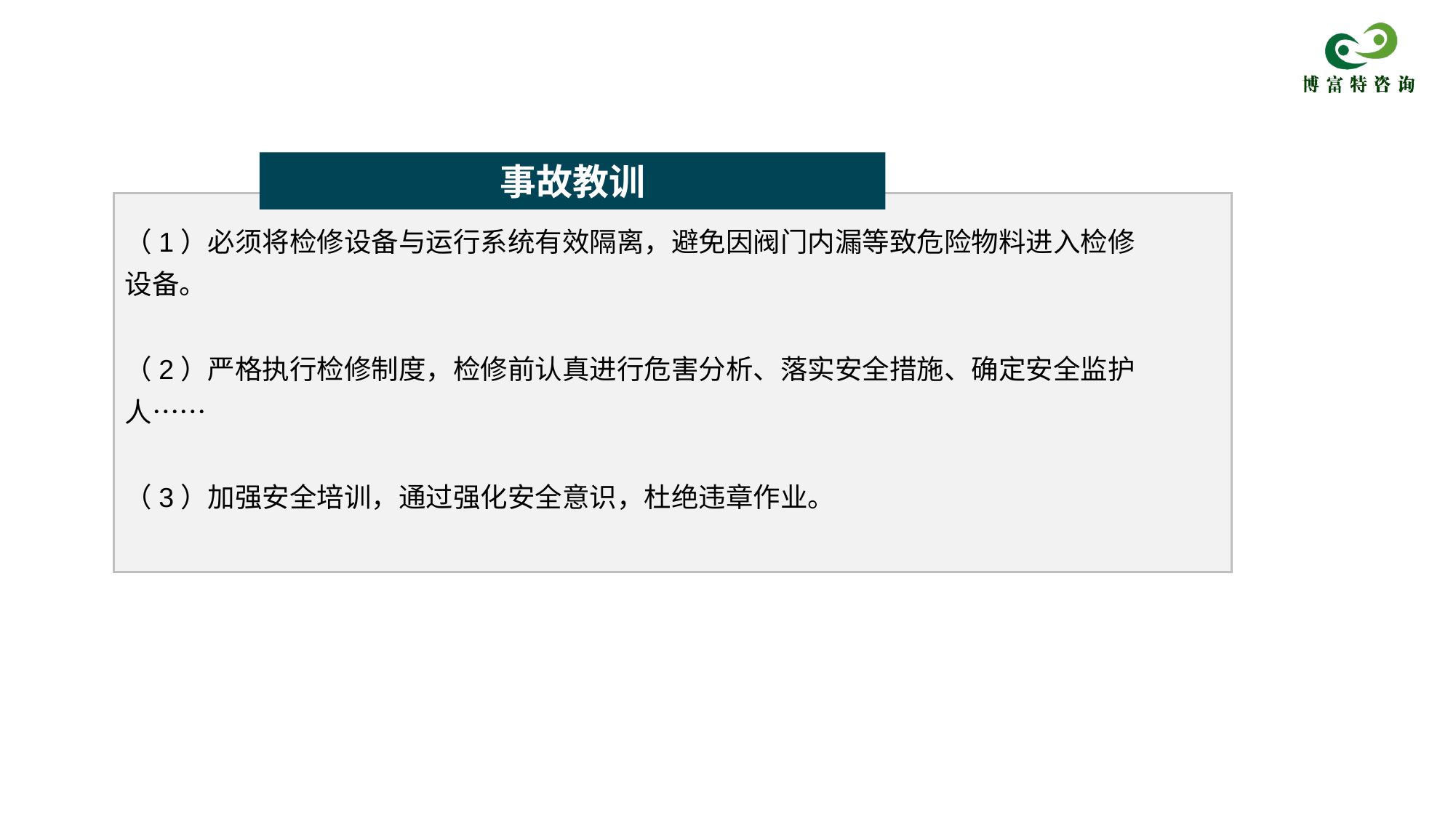

事故教训

（1）必须将检修设备与运行系统有效隔离，避免因阀门内漏等致危险物料进入检修设备。

（2）严格执行检修制度，检修前认真进行危害分析、落实安全措施、确定安全监护人……

（3）加强安全培训，通过强化安全意识，杜绝违章作业。